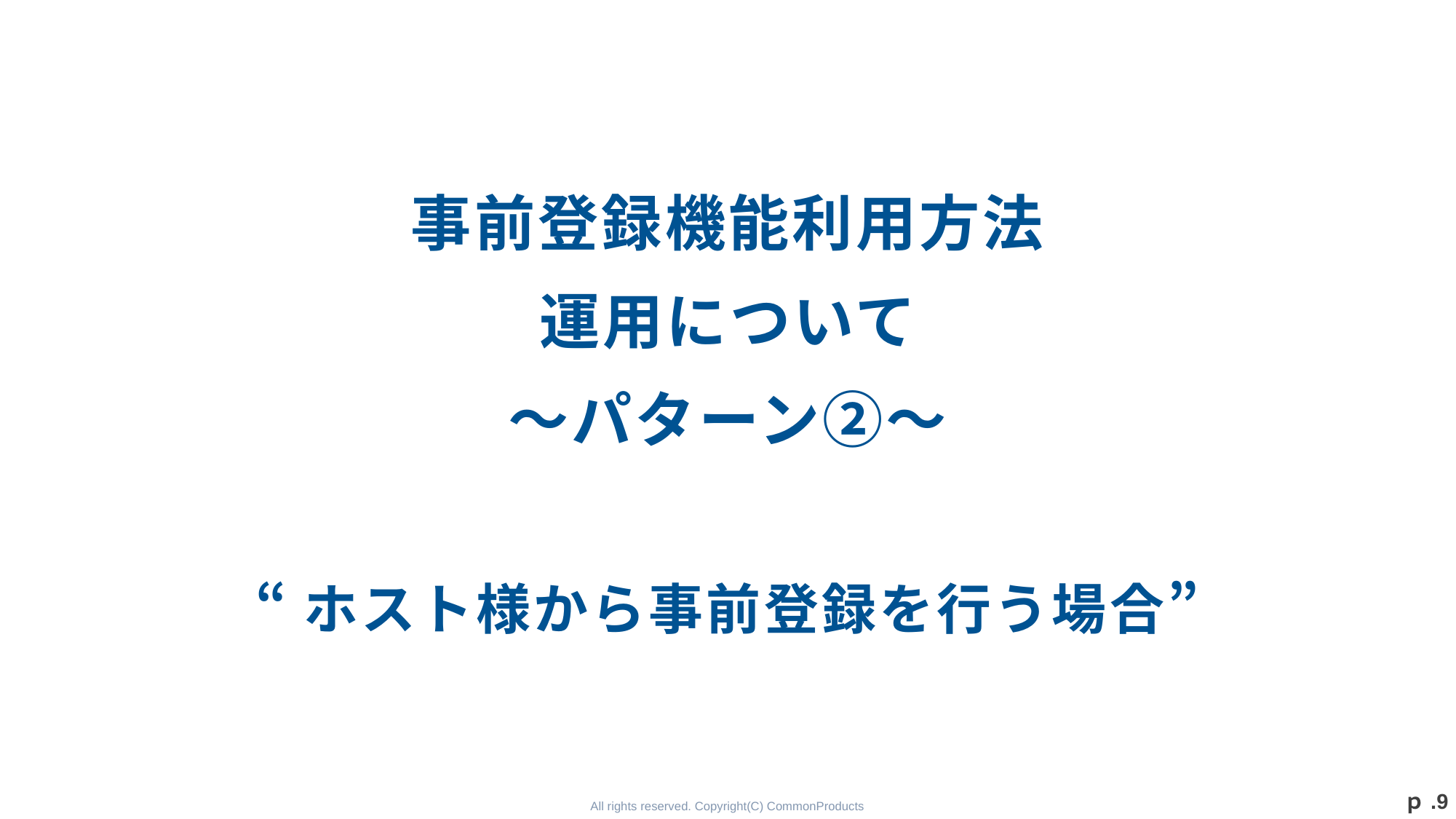

事前登録機能利用方法
運用について
～パターン②～

“ホスト様から事前登録を行う場合”
ｐ.9